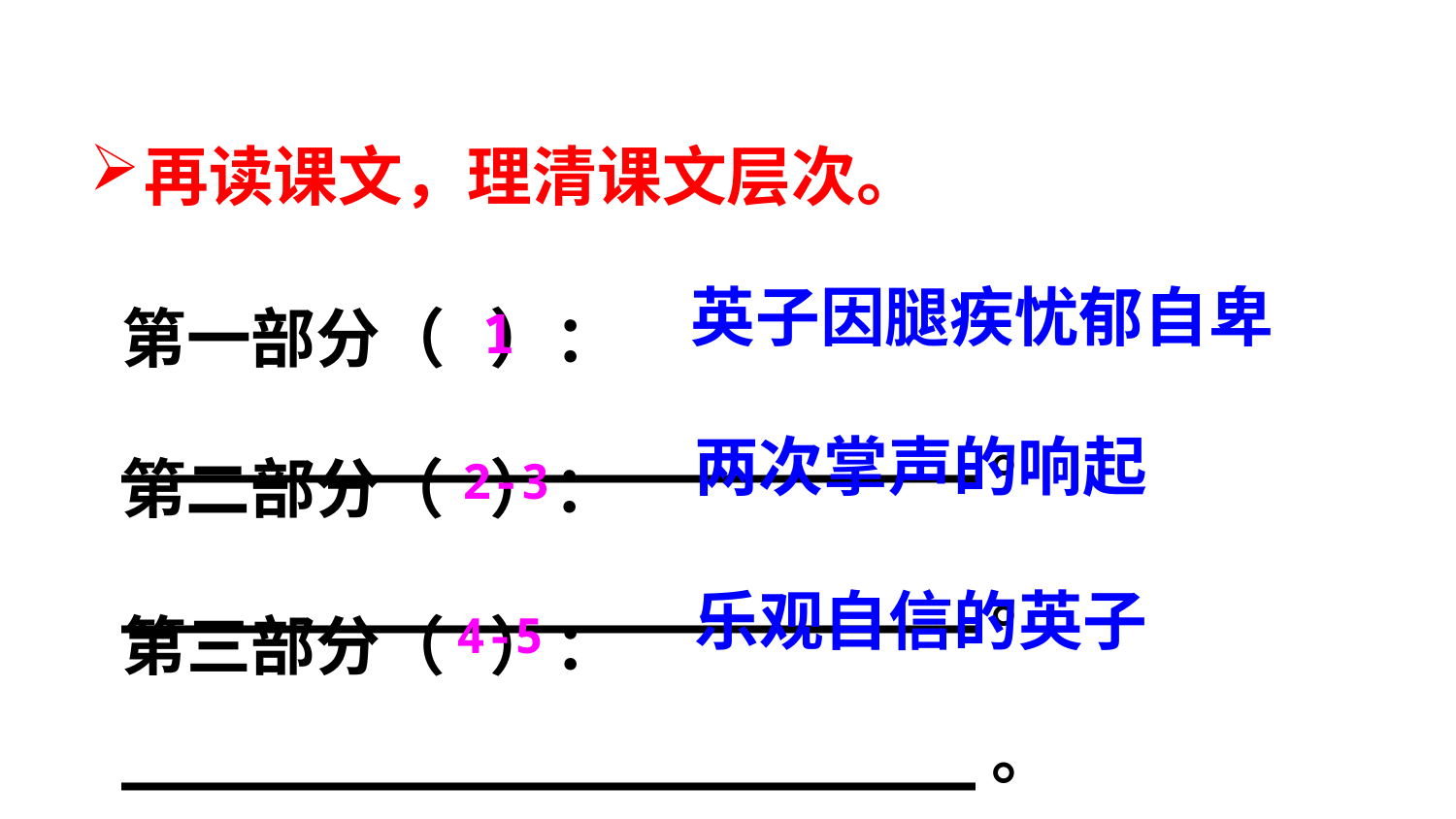

再读课文，理清课文层次。
状元成才路
状元成才路
状元成才路
状元成才路
状元成才路
状元成才路
状元成才路
状元成才路
状元成才路
状元成才路
状元成才路
状元成才路
状元成才路
状元成才路
状元成才路
状元成才路
状元成才路
第一部分（   ）：______________________。
状元成才路
英子因腿疾忧郁自卑
状元成才路
状元成才路
状元成才路
状元成才路
状元成才路
1
状元成才路
状元成才路
状元成才路
状元成才路
状元成才路
状元成才路
状元成才路
状元成才路
状元成才路
状元成才路
状元成才路
状元成才路
状元成才路
状元成才路
状元成才路
状元成才路
状元成才路
状元成才路
状元成才路
状元成才路
状元成才路
状元成才路
状元成才路
状元成才路
状元成才路
状元成才路
状元成才路
状元成才路
第二部分（   ）：______________________。
状元成才路
状元成才路
状元成才路
状元成才路
两次掌声的响起
状元成才路
2-3
状元成才路
状元成才路
状元成才路
状元成才路
状元成才路
状元成才路
状元成才路
状元成才路
状元成才路
状元成才路
状元成才路
状元成才路
状元成才路
状元成才路
状元成才路
状元成才路
状元成才路
状元成才路
状元成才路
状元成才路
状元成才路
状元成才路
状元成才路
状元成才路
状元成才路
状元成才路
状元成才路
状元成才路
状元成才路
状元成才路
状元成才路
状元成才路
第三部分（   ）：______________________。
状元成才路
状元成才路
乐观自信的英子
状元成才路
4-5
状元成才路
状元成才路
状元成才路
状元成才路
状元成才路
状元成才路
状元成才路
状元成才路
状元成才路